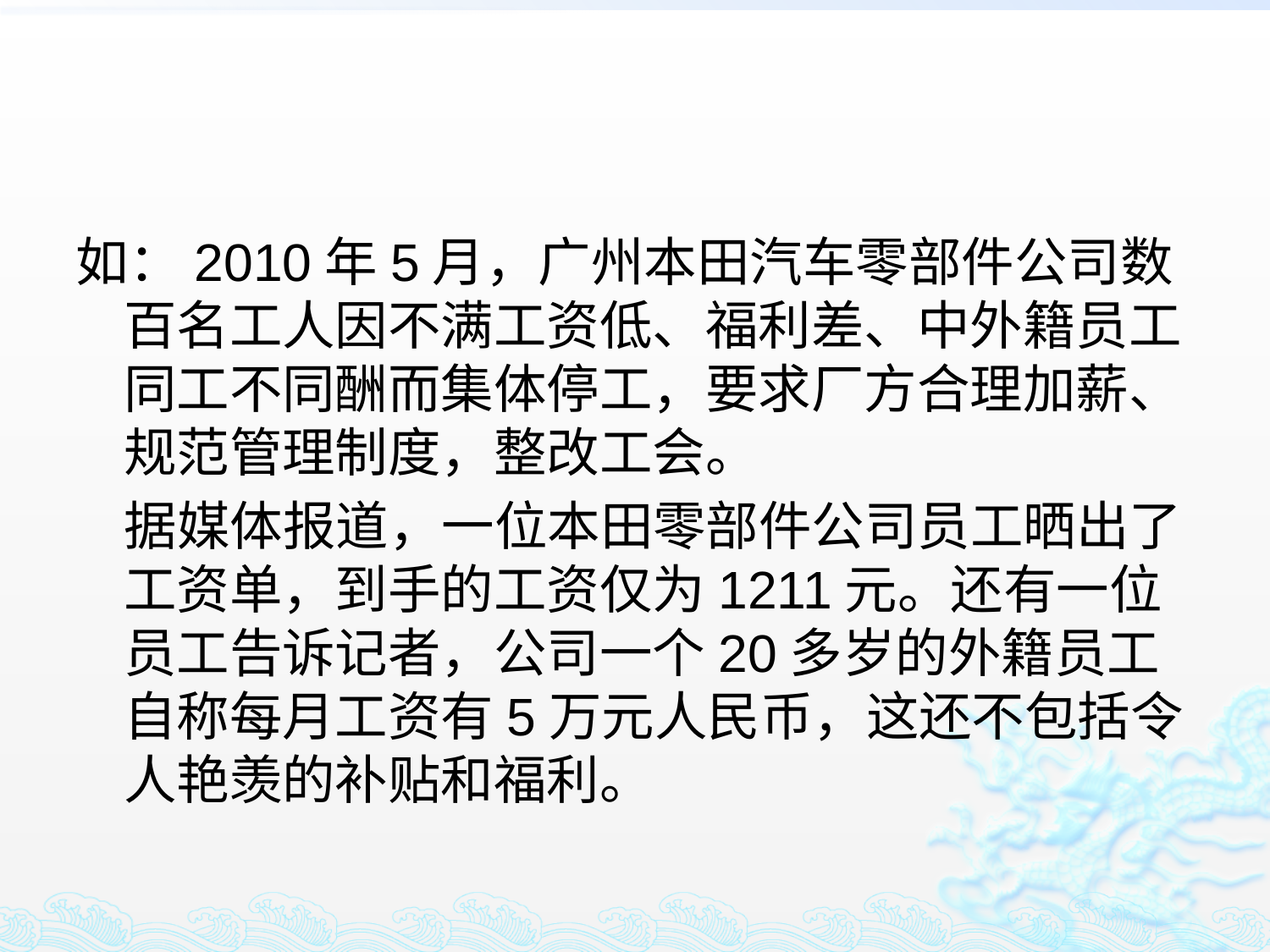

#
如：2010年5月，广州本田汽车零部件公司数百名工人因不满工资低、福利差、中外籍员工同工不同酬而集体停工，要求厂方合理加薪、规范管理制度，整改工会。
   据媒体报道，一位本田零部件公司员工晒出了工资单，到手的工资仅为1211元。还有一位员工告诉记者，公司一个20多岁的外籍员工自称每月工资有5万元人民币，这还不包括令人艳羡的补贴和福利。